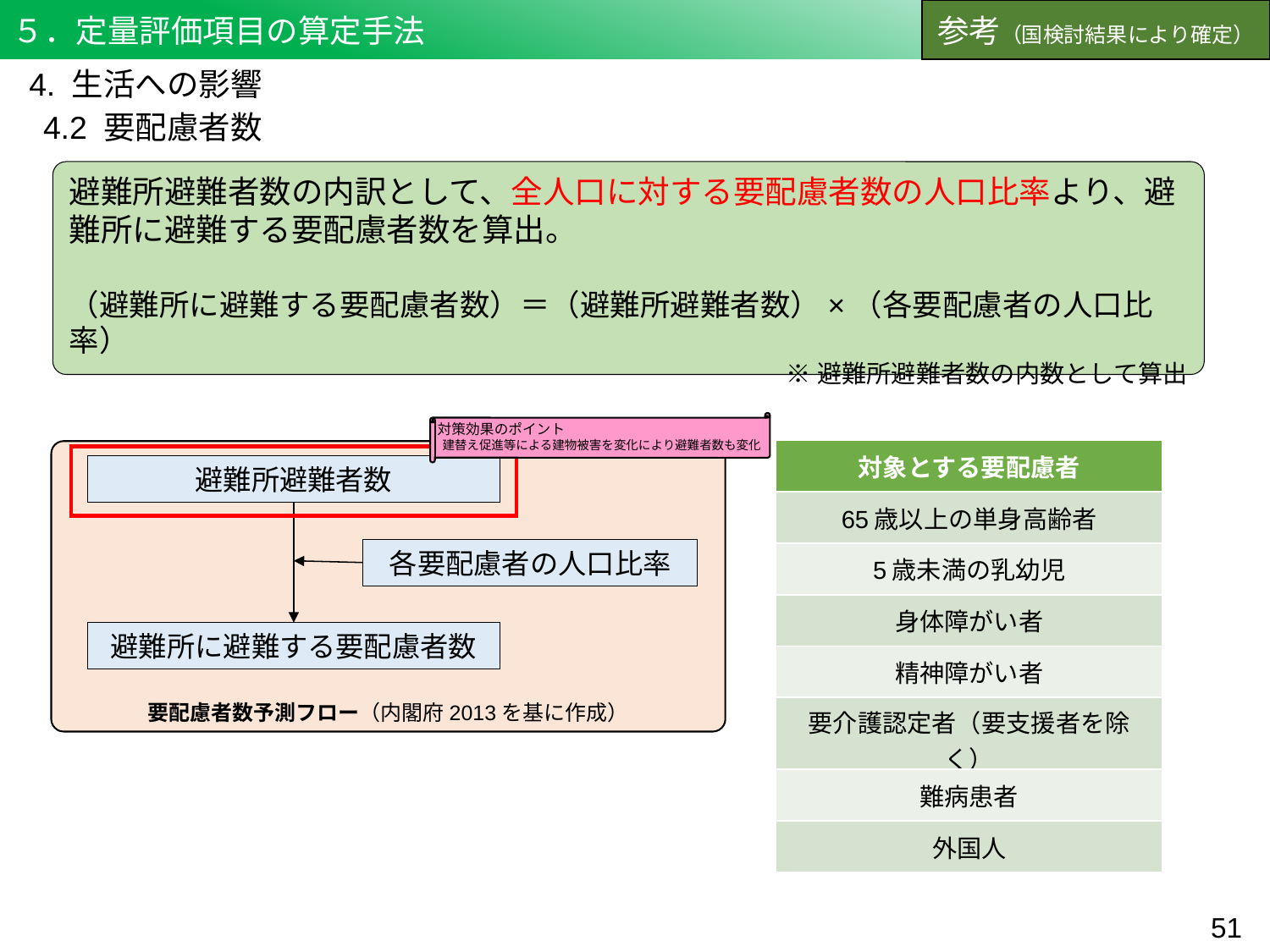

５．定量評価項目の算定手法
参考（国検討結果により確定）
4. 生活への影響
4.2 要配慮者数
避難所避難者数の内訳として、全人口に対する要配慮者数の人口比率より、避難所に避難する要配慮者数を算出。

（避難所に避難する要配慮者数）＝（避難所避難者数）×（各要配慮者の人口比率）
※避難所避難者数の内数として算出

対策効果のポイント
建替え促進等による建物被害を変化により避難者数も変化
| 対象とする要配慮者 |
| --- |
| 65歳以上の単身高齢者 |
| 5歳未満の乳幼児 |
| 身体障がい者 |
| 精神障がい者 |
| 要介護認定者（要支援者を除く） |
| 難病患者 |
| 外国人 |

避難所避難者数
各要配慮者の人口比率
避難所に避難する要配慮者数
要配慮者数予測フロー（内閣府2013を基に作成）
51